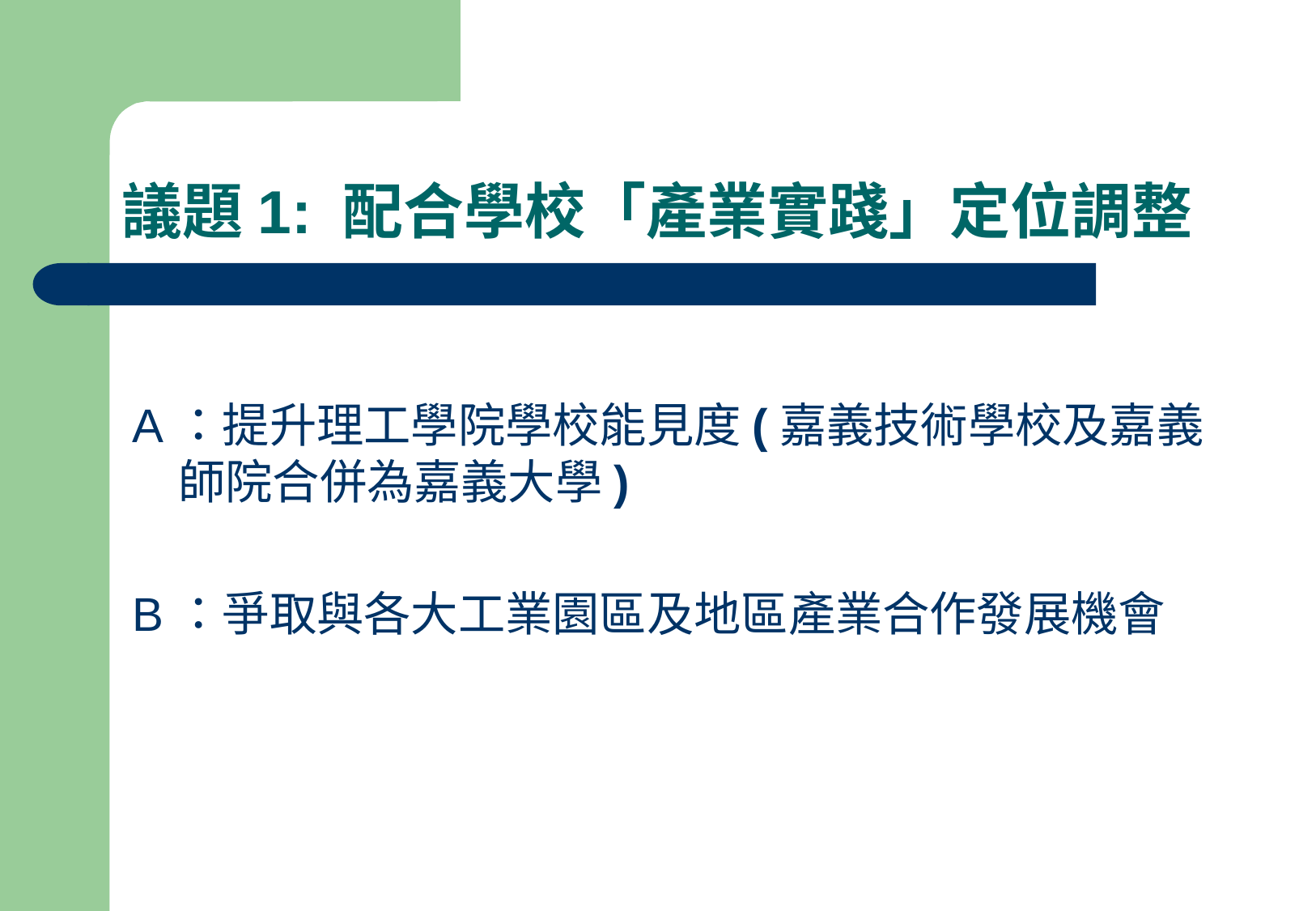

# 議題1: 配合學校「產業實踐」定位調整
A：提升理工學院學校能見度(嘉義技術學校及嘉義師院合併為嘉義大學)

B：爭取與各大工業園區及地區產業合作發展機會